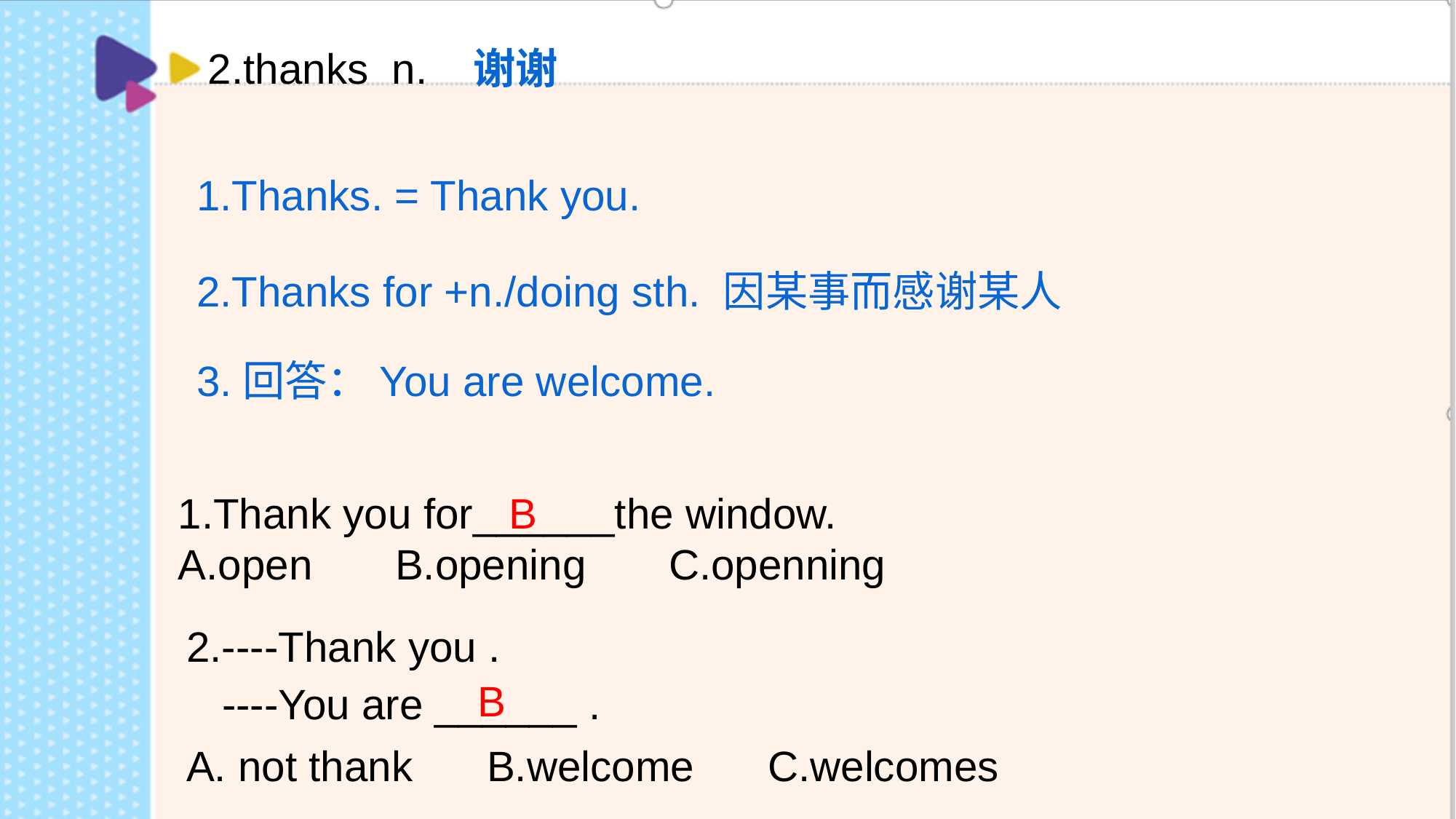

2.thanks  n.   谢谢

1.Thanks. = Thank you.
2.Thanks for +n./doing sth. 因某事而感谢某人
3.回答：You are welcome.
B
1.Thank you for______the window.
A.open       B.opening       C.openning
| 2.----Thank you . ----You are \_\_\_\_\_\_ . 　　 A. not thank　 B.welcome　 C.welcomes |
| --- |
B